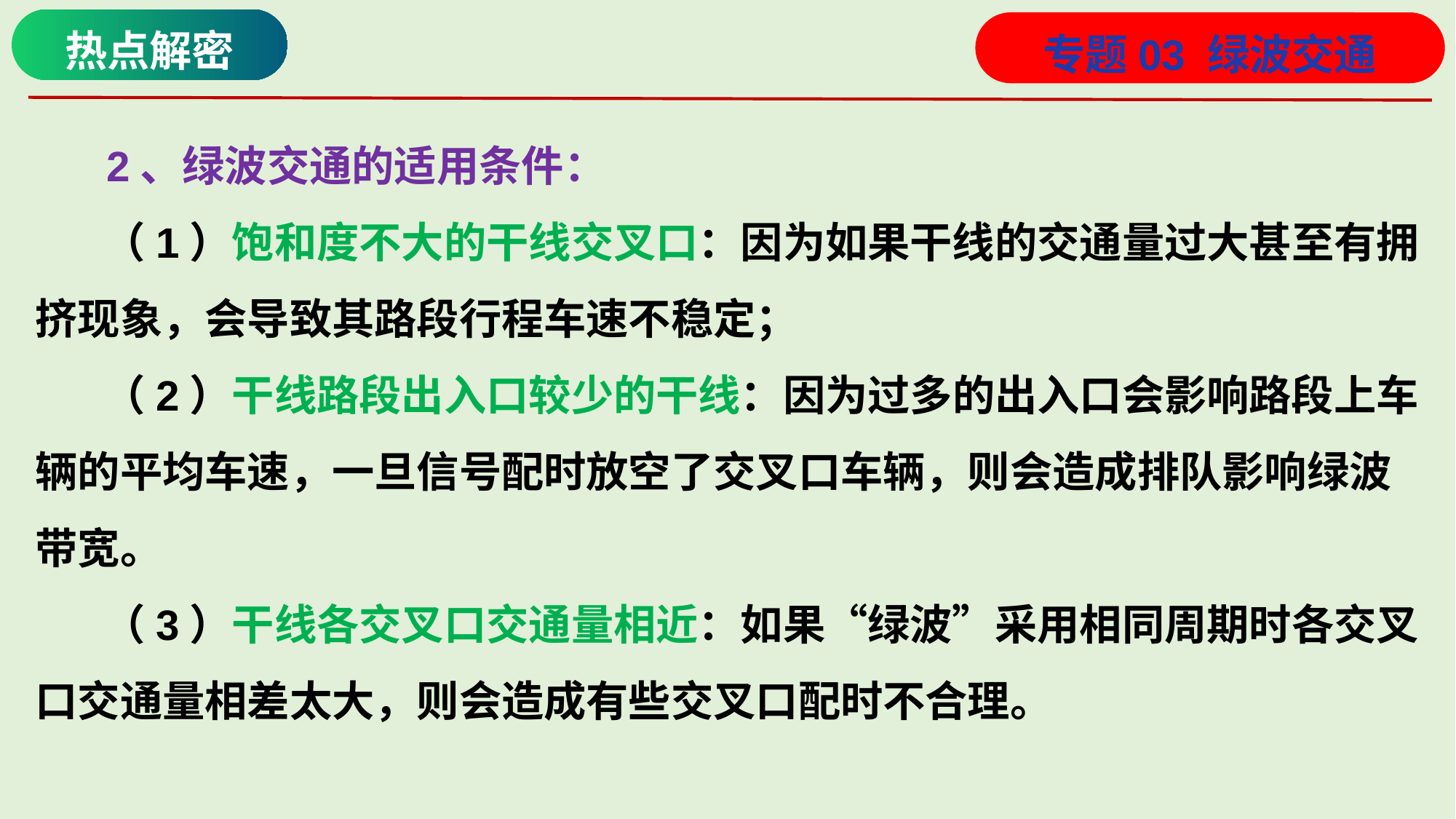

热点解密
专题03 绿波交通
      2、绿波交通的适用条件：
      （1）饱和度不大的干线交叉口：因为如果干线的交通量过大甚至有拥挤现象，会导致其路段行程车速不稳定；
      （2）干线路段出入口较少的干线：因为过多的出入口会影响路段上车辆的平均车速，一旦信号配时放空了交叉口车辆，则会造成排队影响绿波带宽。
      （3）干线各交叉口交通量相近：如果“绿波”采用相同周期时各交叉口交通量相差太大，则会造成有些交叉口配时不合理。